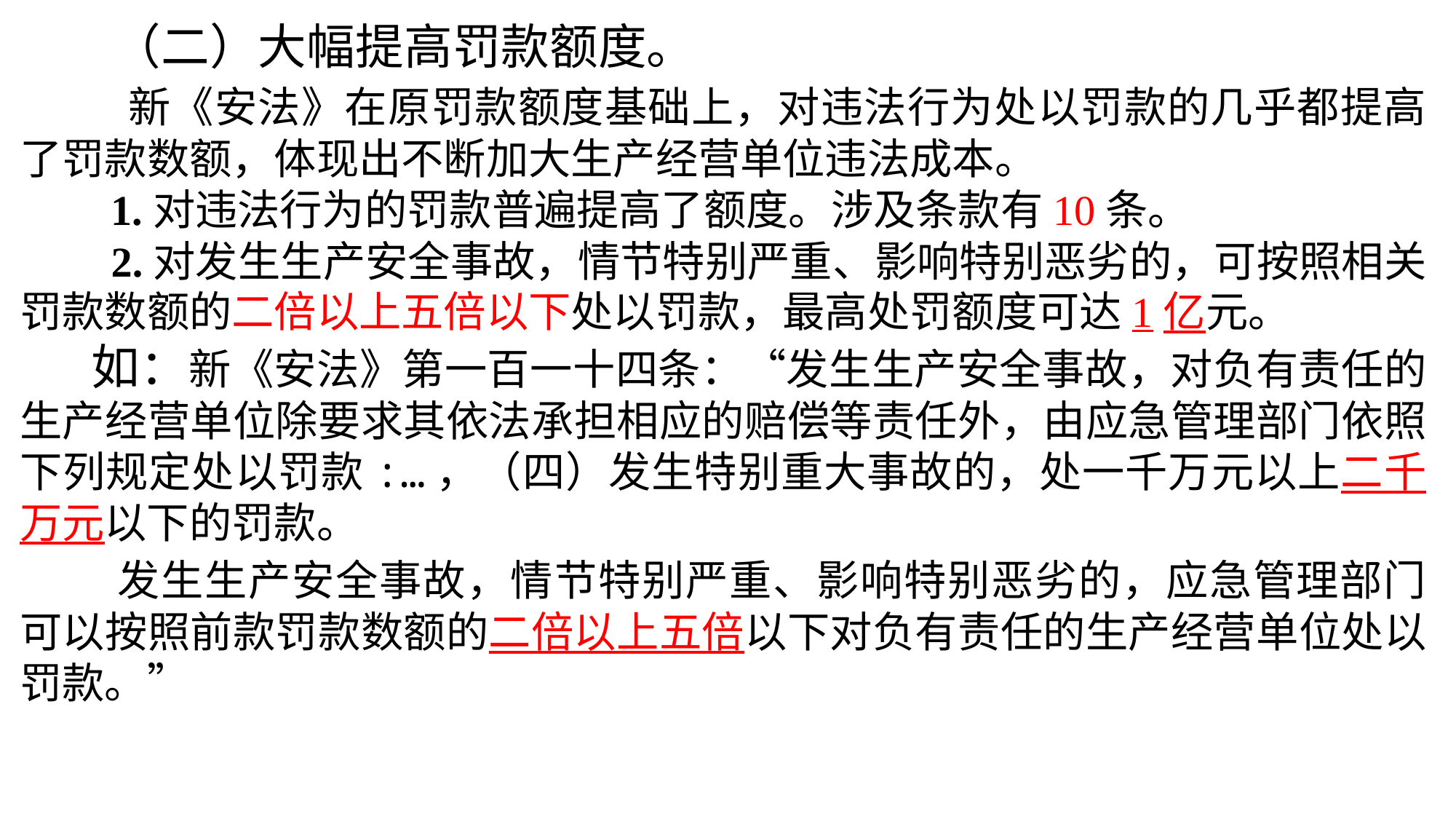

（二）大幅提高罚款额度。
    新《安法》在原罚款额度基础上，对违法行为处以罚款的几乎都提高了罚款数额，体现出不断加大生产经营单位违法成本。
    1.对违法行为的罚款普遍提高了额度。涉及条款有10条。
    2.对发生生产安全事故，情节特别严重、影响特别恶劣的，可按照相关罚款数额的二倍以上五倍以下处以罚款，最高处罚额度可达1亿元。
 如：新《安法》第一百一十四条：“发生生产安全事故，对负有责任的生产经营单位除要求其依法承担相应的赔偿等责任外，由应急管理部门依照下列规定处以罚款:…，（四）发生特别重大事故的，处一千万元以上二千万元以下的罚款。
   发生生产安全事故，情节特别严重、影响特别恶劣的，应急管理部门可以按照前款罚款数额的二倍以上五倍以下对负有责任的生产经营单位处以罚款。”